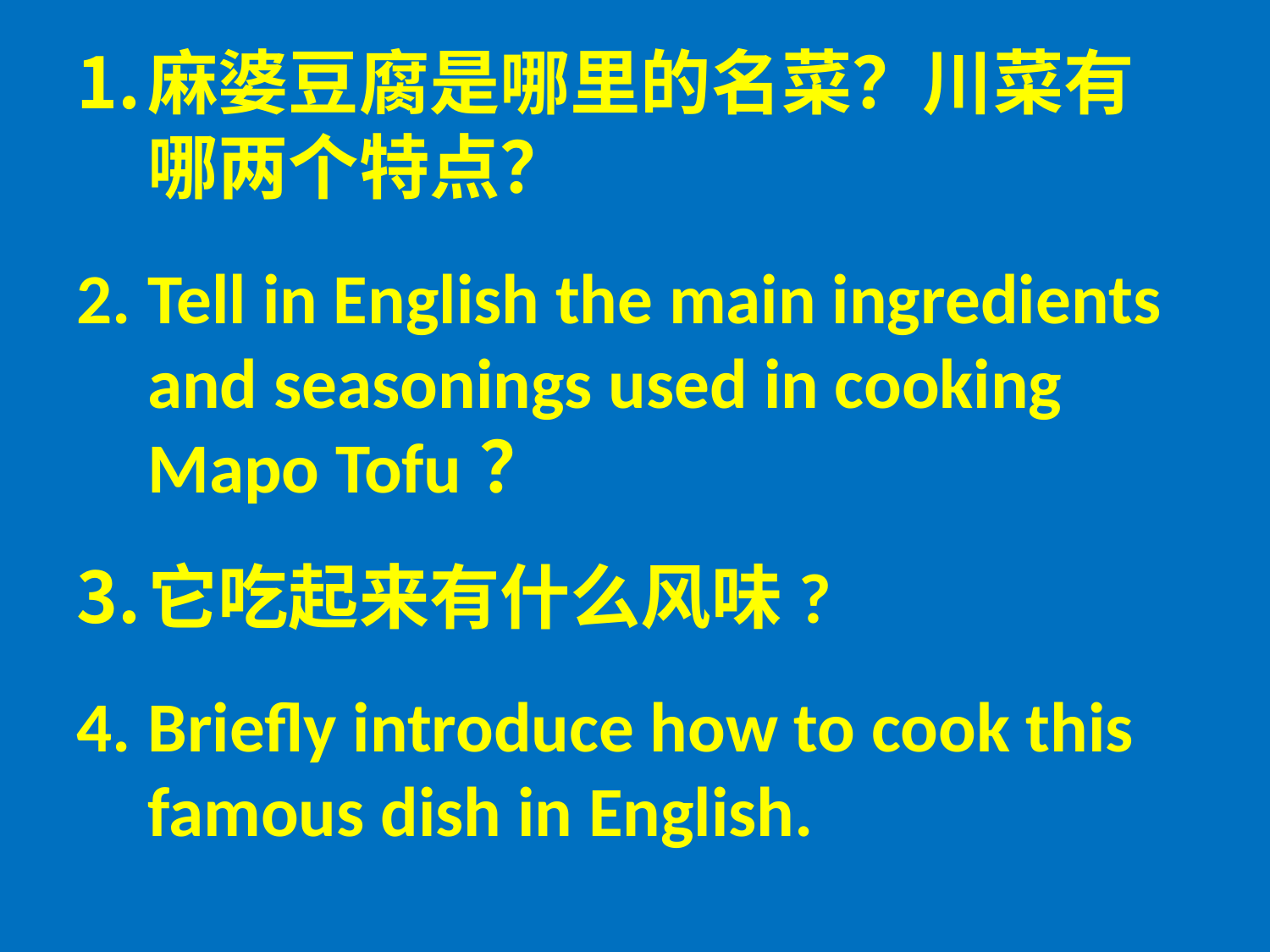

麻婆豆腐是哪里的名菜？川菜有哪两个特点？

Tell in English the main ingredients and seasonings used in cooking Mapo Tofu？

它吃起来有什么风味?

Briefly introduce how to cook this famous dish in English.